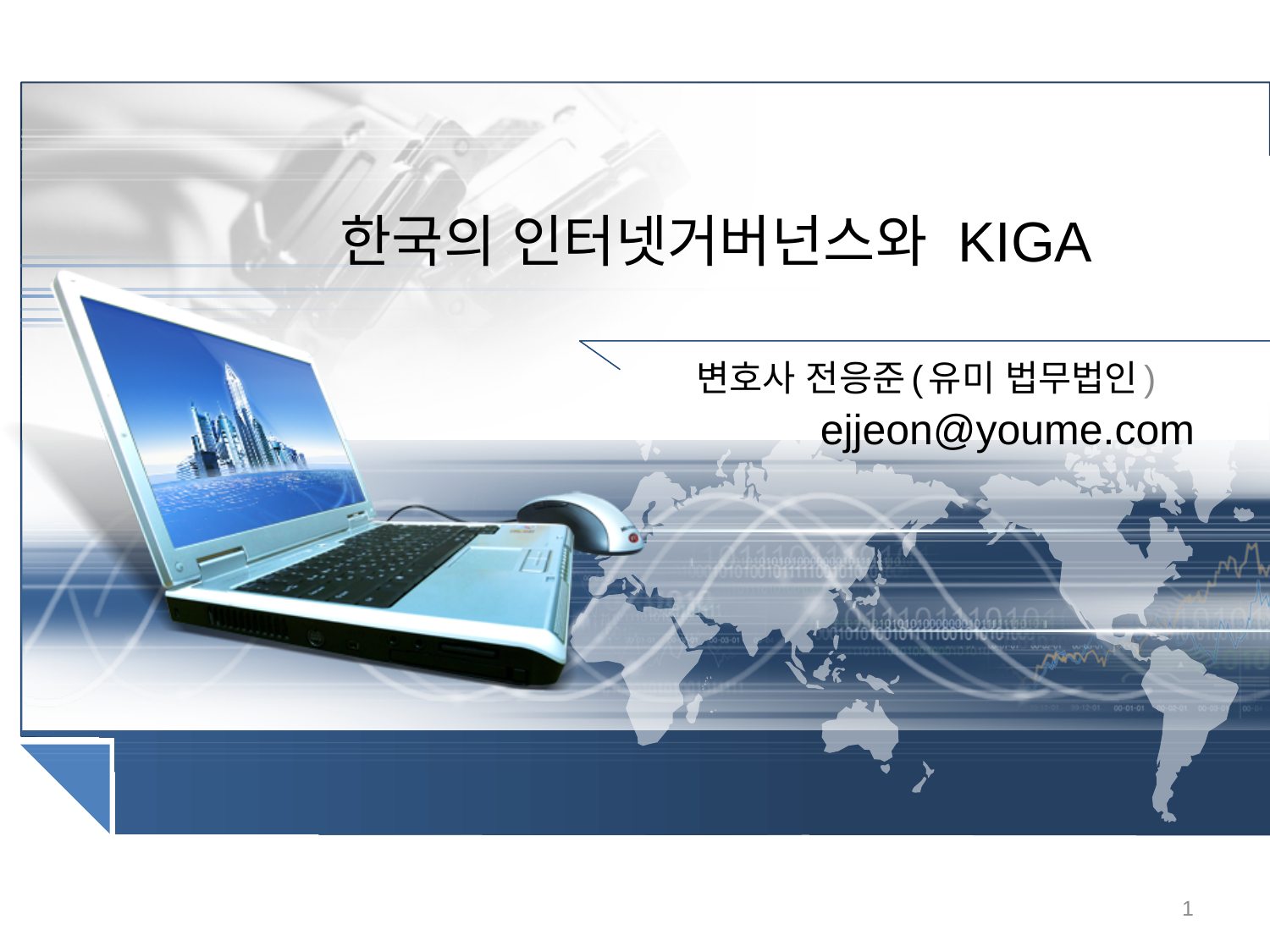

# 한국의 인터넷거버넌스와 KIGA
변호사 전응준(유미 법무법인)

ejjeon@youme.com
1